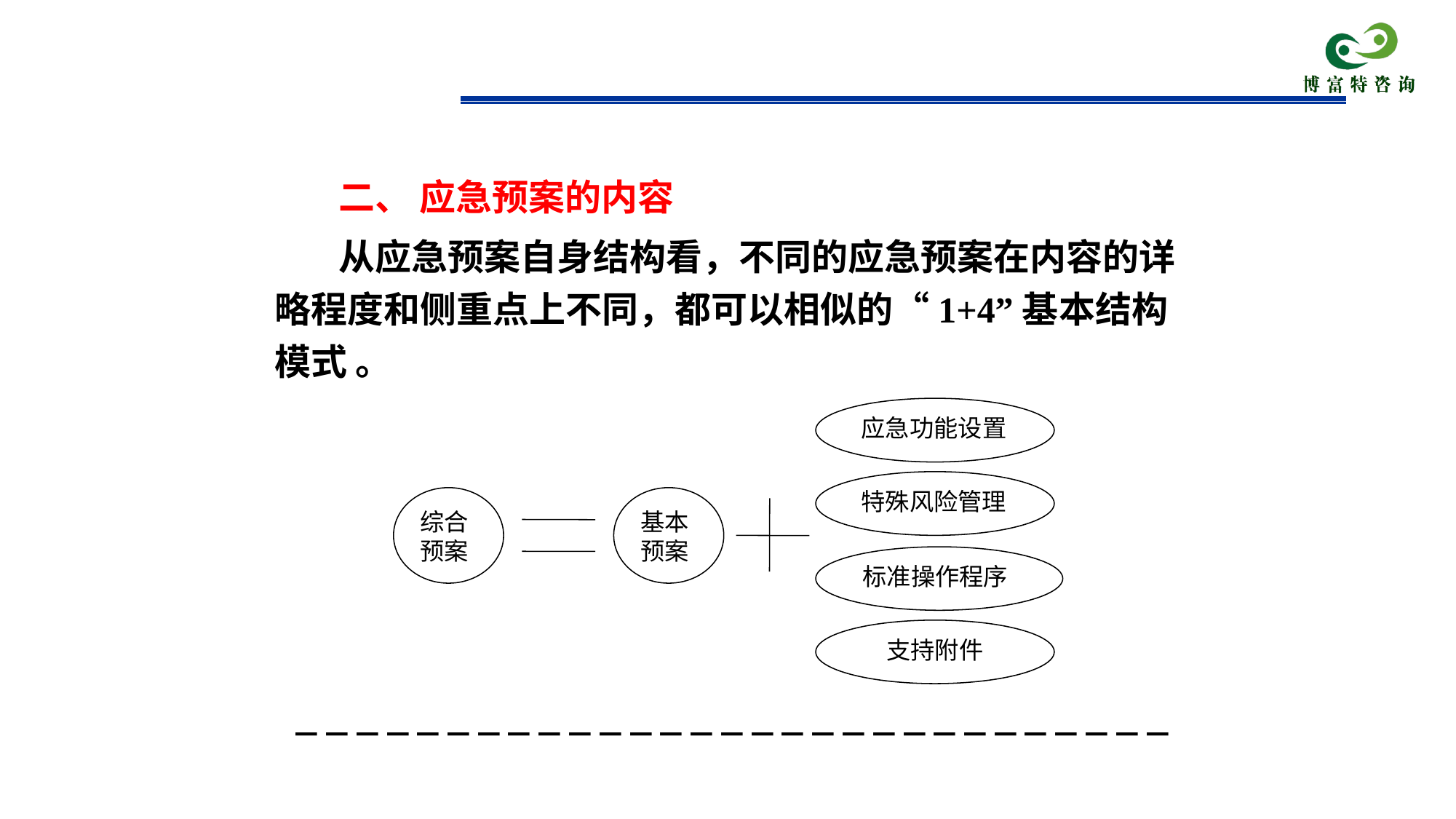

# 二、 应急预案的内容
从应急预案自身结构看，不同的应急预案在内容的详略程度和侧重点上不同，都可以相似的“1+4”基本结构模式 。

应急功能设置
特殊风险管理
综合
预案
基本
预案

标准操作程序

支持附件
－－－－－－－－－－－－－－－－－－－－－－－－－－－－－